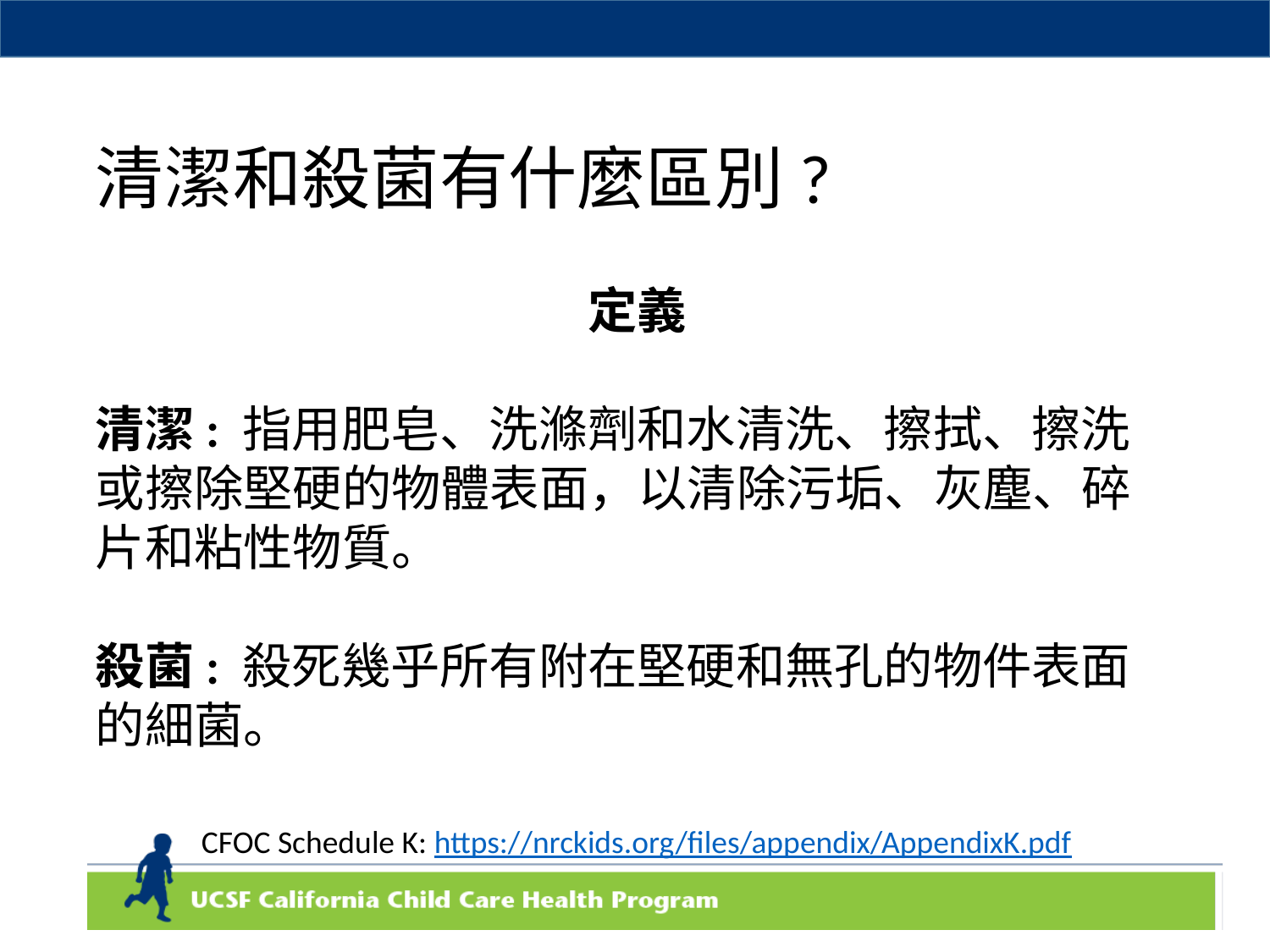

# 清潔和殺菌有什麼區別?

定義

清潔: 指用肥皂、洗滌劑和水清洗、擦拭、擦洗或擦除堅硬的物體表面，以清除污垢、灰塵、碎片和粘性物質。

殺菌: 殺死幾乎所有附在堅硬和無孔的物件表面的細菌。
CFOC Schedule K: https://nrckids.org/files/appendix/AppendixK.pdf